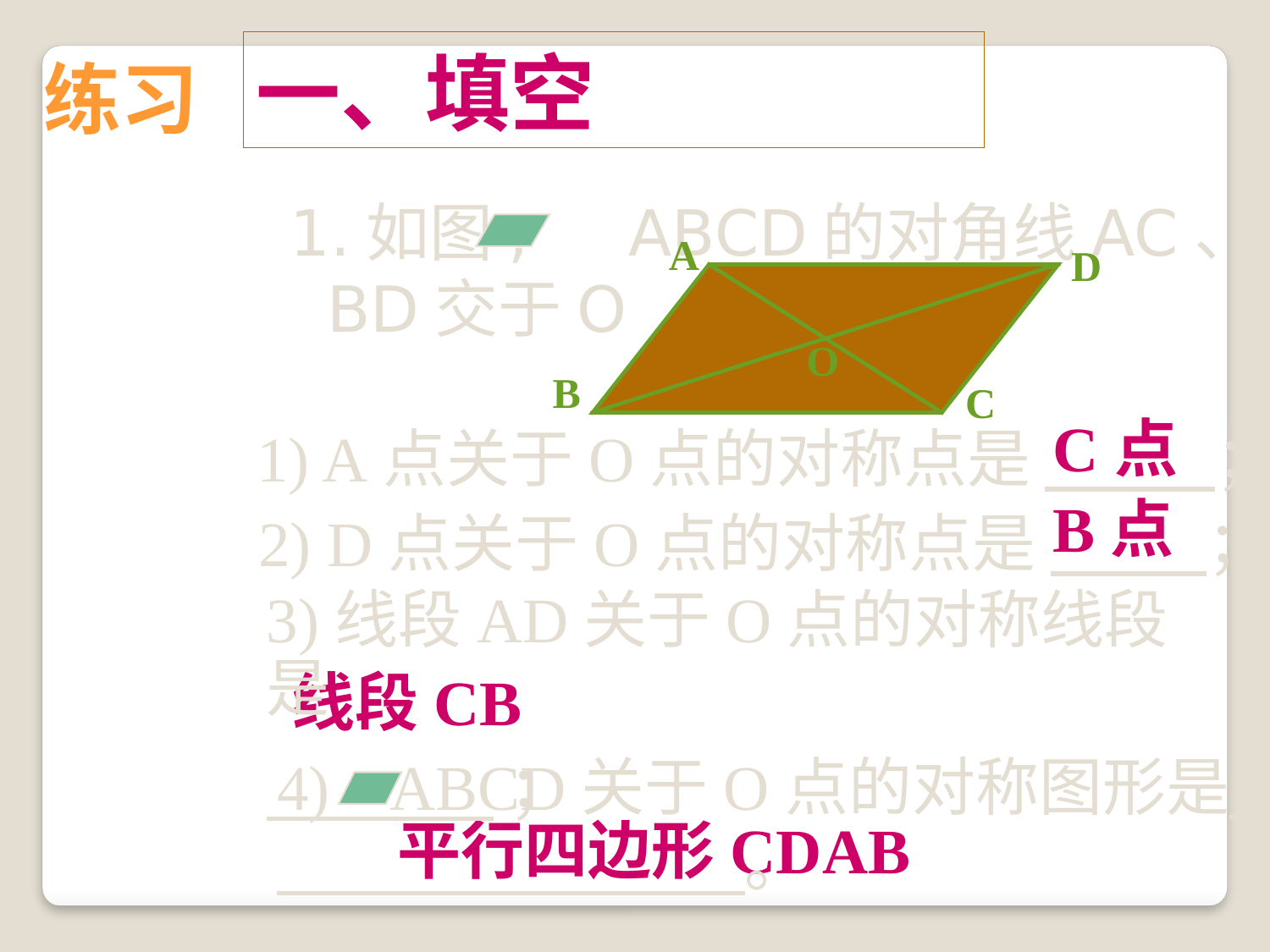

# 一、填空
练习
1.如图,     ABCD的对角线AC、BD交于O

A
D

B
C

O
C点
1) A点关于O点的对称点是             ；
B点
2) D点关于O点的对称点是            ；
3)线段AD关于O点的对称线段是
                ；
线段CB
4)    ABCD关于O点的对称图形是                                   。

平行四边形CDAB